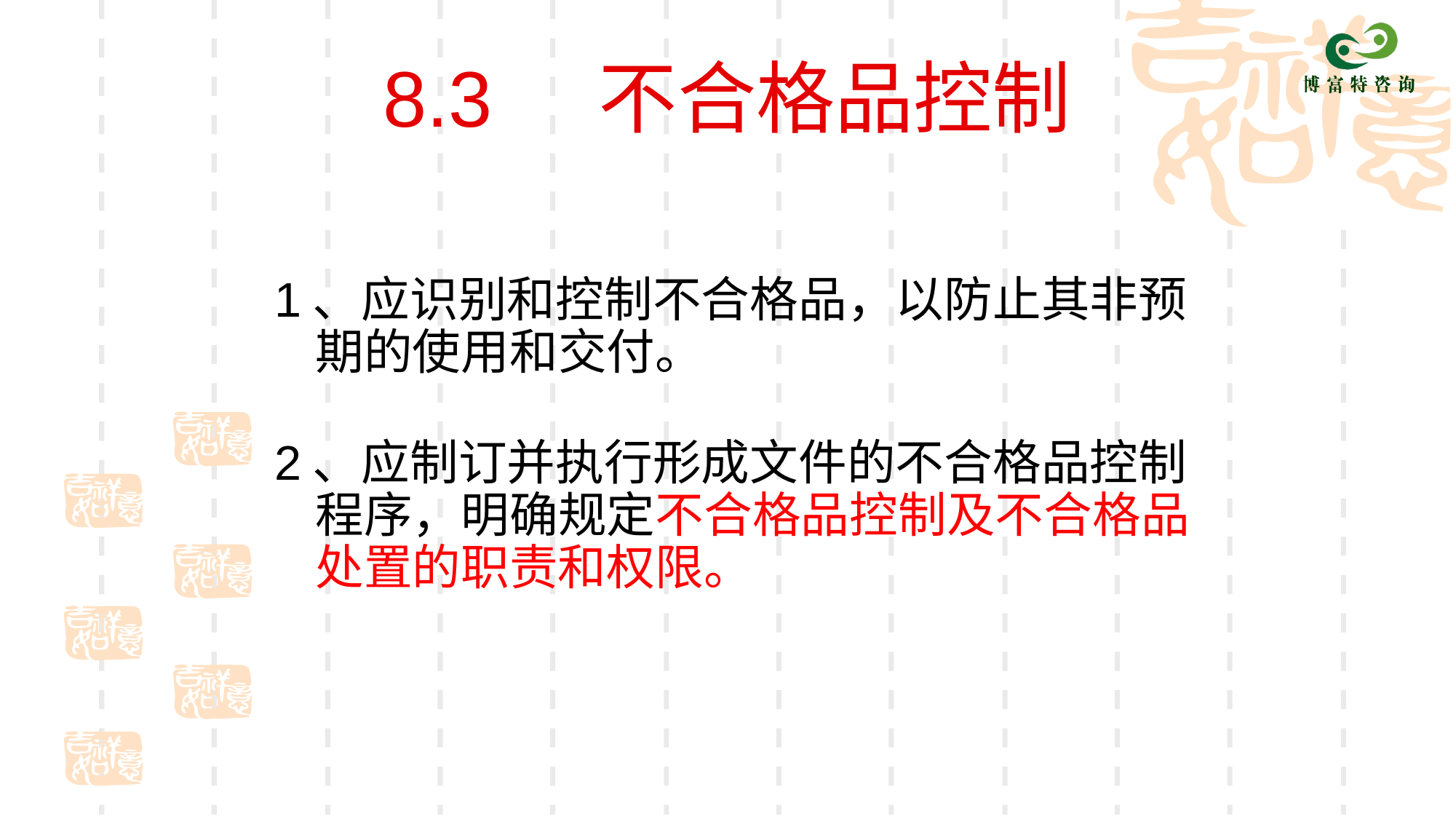

# 8.3    不合格品控制

1、应识别和控制不合格品，以防止其非预期的使用和交付。

2、应制订并执行形成文件的不合格品控制程序，明确规定不合格品控制及不合格品处置的职责和权限。